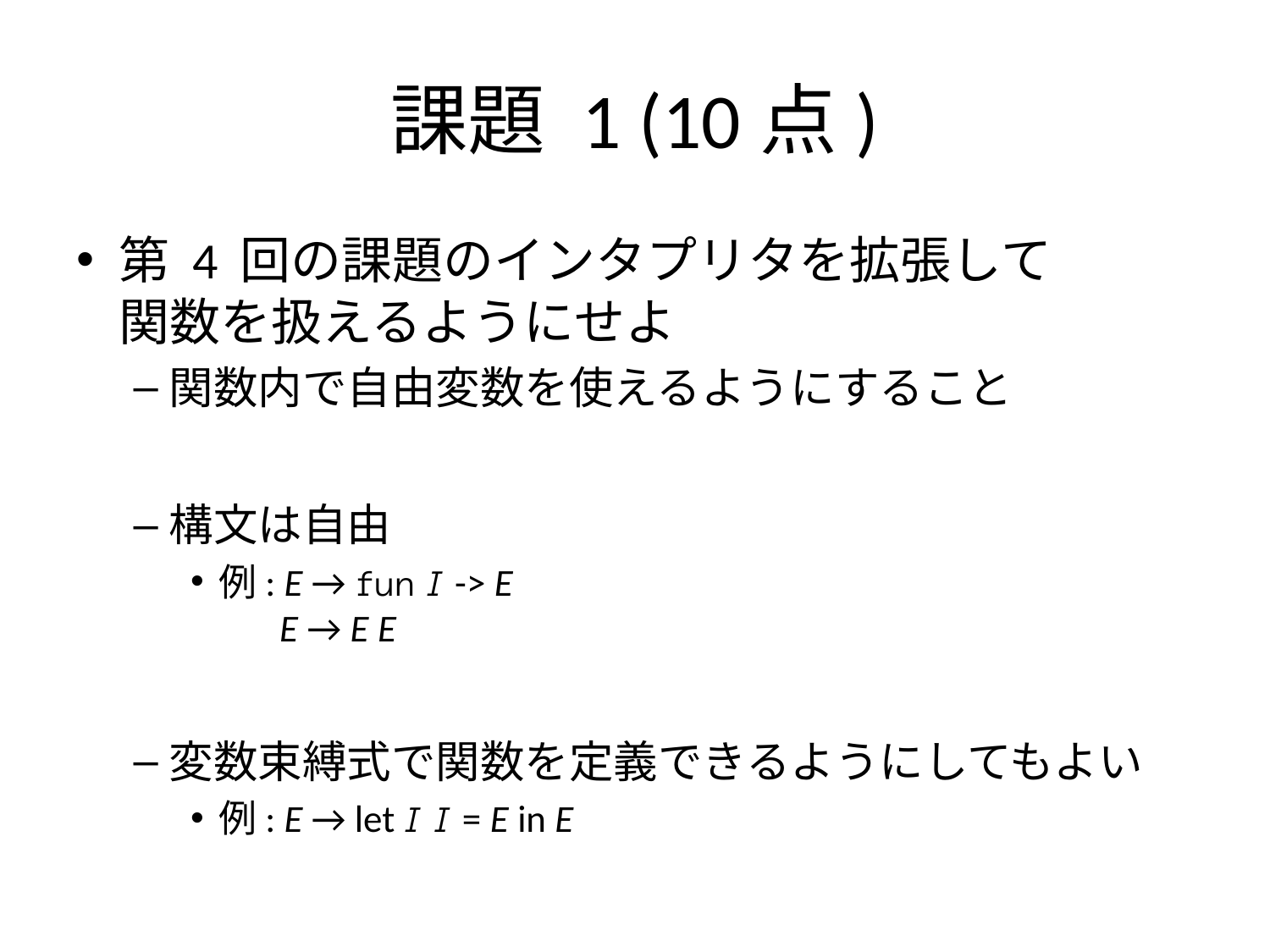

# 課題 1 (10点)
第 4 回の課題のインタプリタを拡張して
関数を扱えるようにせよ
関数内で自由変数を使えるようにすること

構文は自由
例: E → fun I -> E
       E → E E

変数束縛式で関数を定義できるようにしてもよい
例: E → let I I = E in E